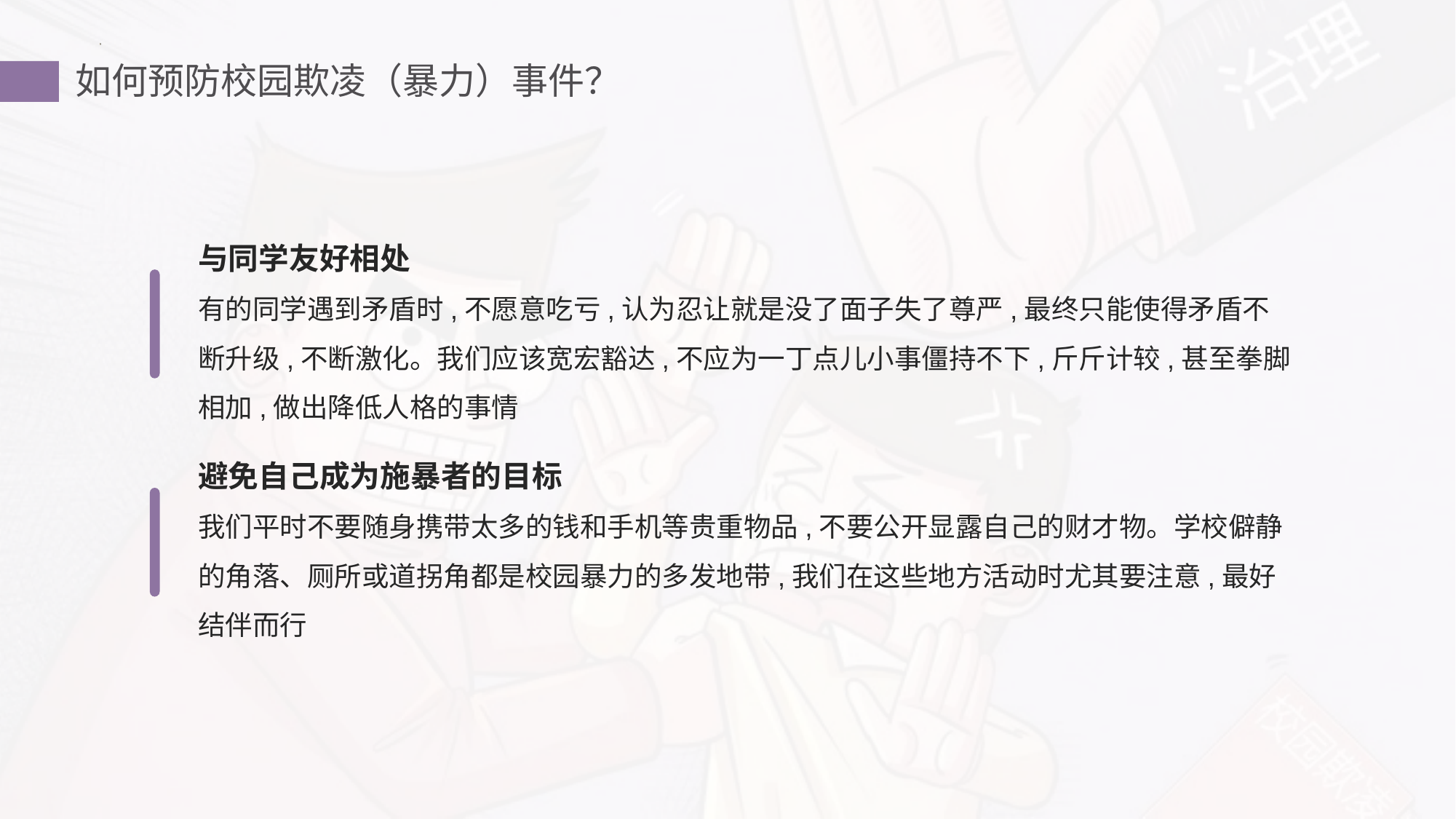

如何预防校园欺凌（暴力）事件？

与同学友好相处
有的同学遇到矛盾时,不愿意吃亏,认为忍让就是没了面子失了尊严,最终只能使得矛盾不断升级,不断激化。我们应该宽宏豁达,不应为一丁点儿小事僵持不下,斤斤计较,甚至拳脚相加,做出降低人格的事情

避免自己成为施暴者的目标
我们平时不要随身携带太多的钱和手机等贵重物品,不要公开显露自己的财才物。学校僻静的角落、厕所或道拐角都是校园暴力的多发地带,我们在这些地方活动时尤其要注意,最好结伴而行